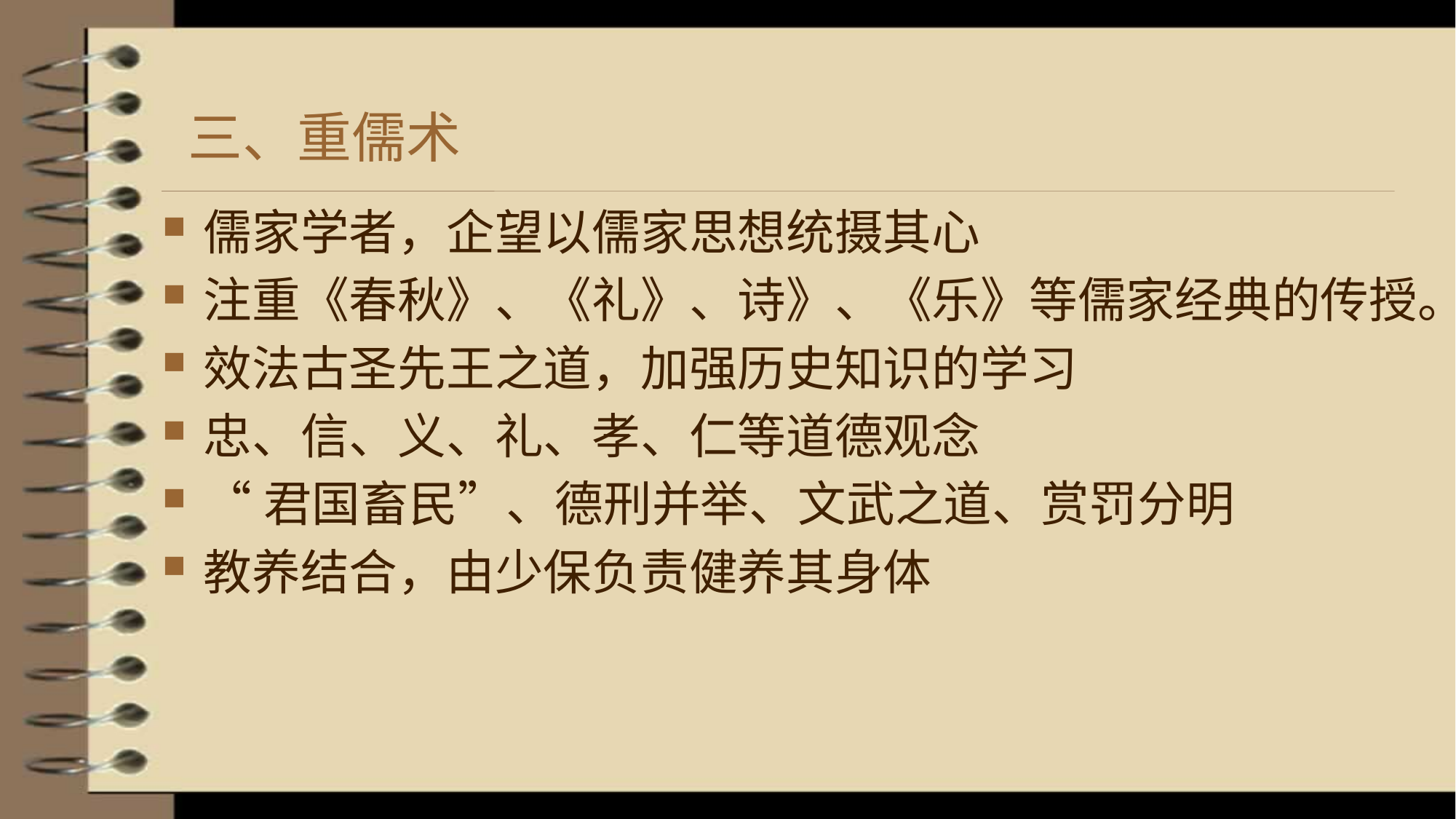

# 三、重儒术
儒家学者，企望以儒家思想统摄其心
注重《春秋》、《礼》、诗》、《乐》等儒家经典的传授。
效法古圣先王之道，加强历史知识的学习
忠、信、义、礼、孝、仁等道德观念
“君国畜民”、德刑并举、文武之道、赏罚分明
教养结合，由少保负责健养其身体